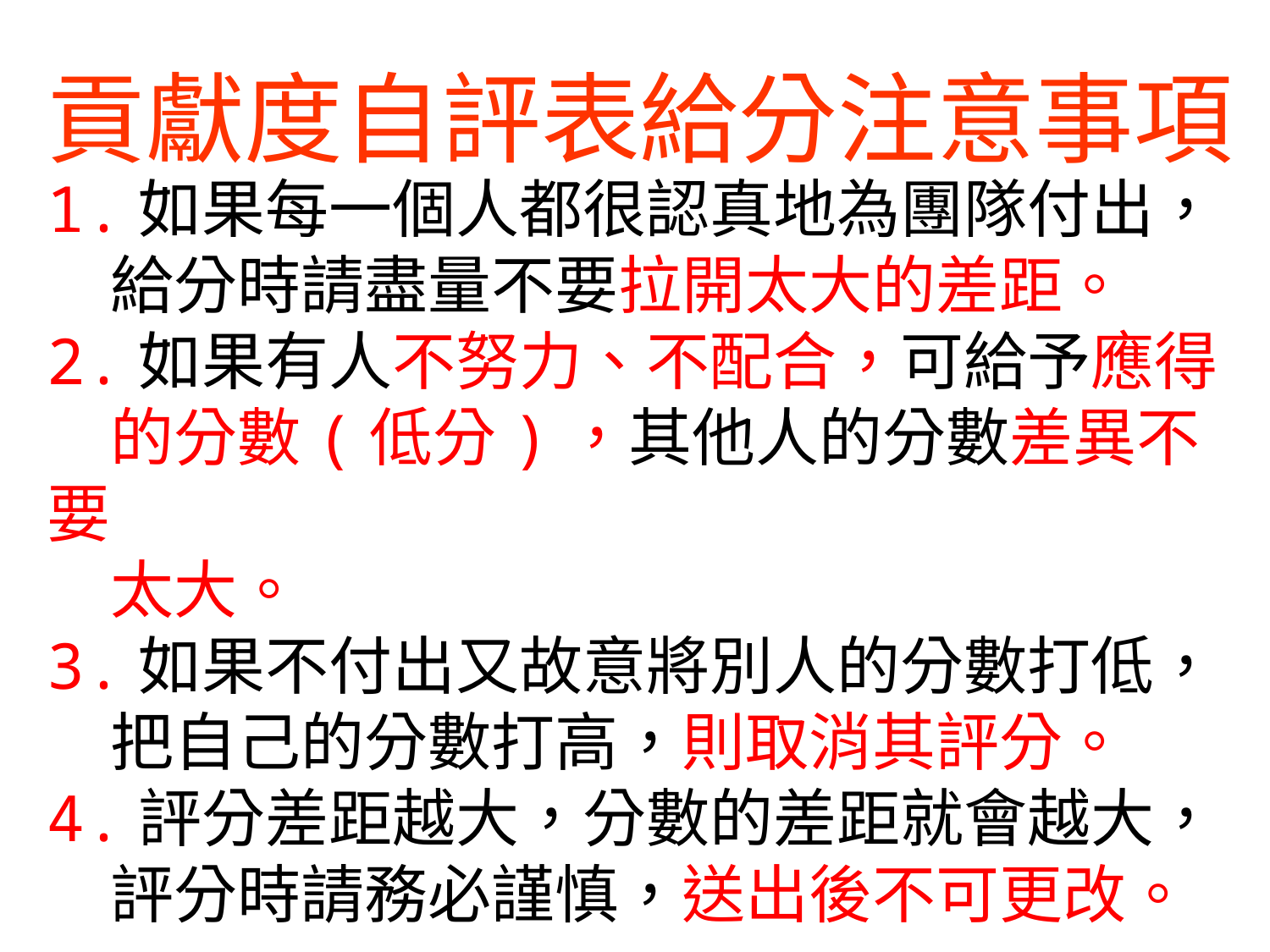

# 貢獻度自評表給分注意事項
1.如果每一個人都很認真地為團隊付出，
　給分時請盡量不要拉開太大的差距。
2.如果有人不努力、不配合，可給予應得
　的分數(低分)，其他人的分數差異不要
　太大。
3.如果不付出又故意將別人的分數打低，
　把自己的分數打高，則取消其評分。
4.評分差距越大，分數的差距就會越大，
　評分時請務必謹慎，送出後不可更改。